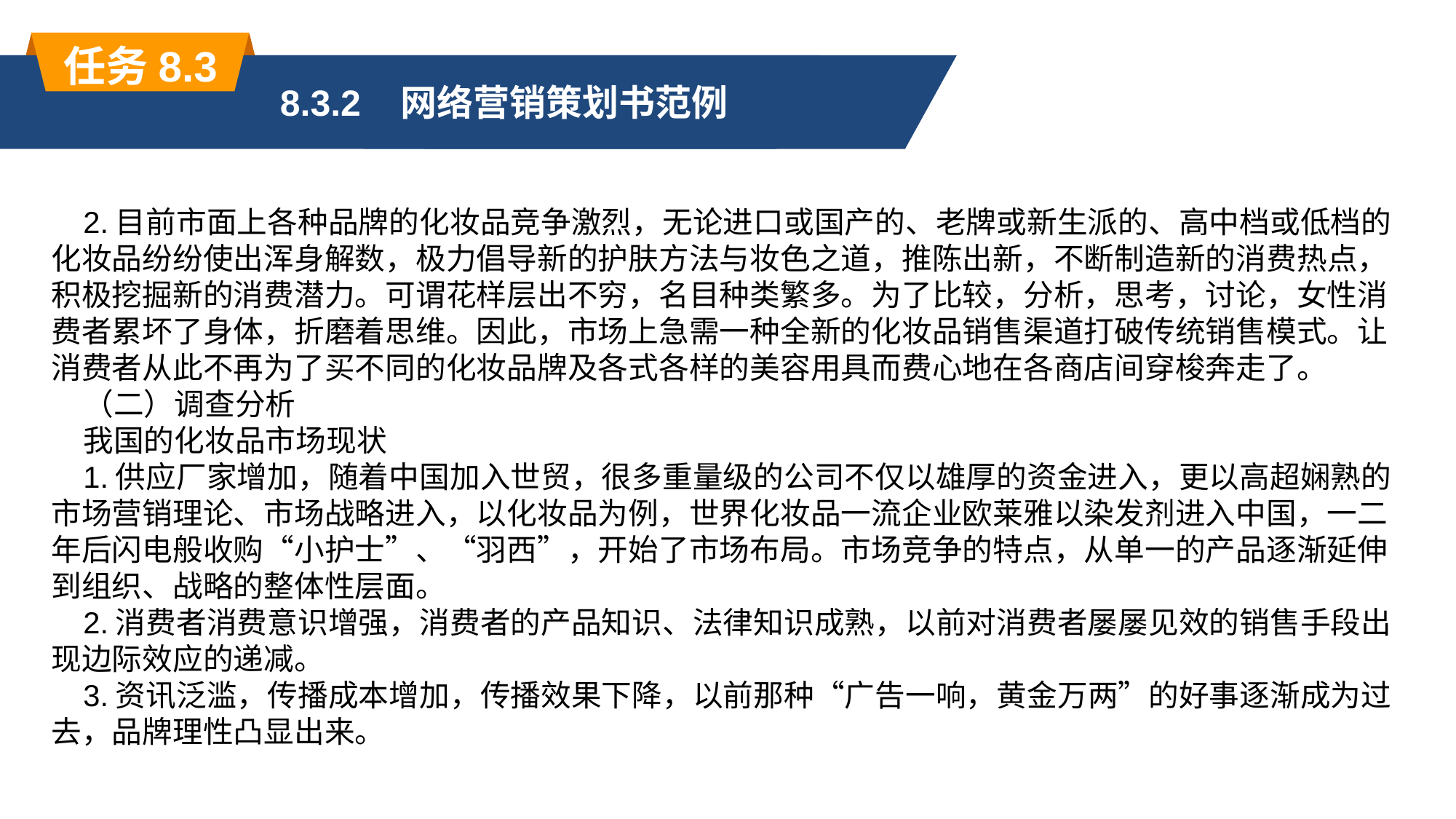

任务8.3
HUANXIANG PPT

单击此处添加标题文本内容
8.3.2   网络营销策划书范例

2.目前市面上各种品牌的化妆品竞争激烈，无论进口或国产的、老牌或新生派的、高中档或低档的化妆品纷纷使出浑身解数，极力倡导新的护肤方法与妆色之道，推陈出新，不断制造新的消费热点，积极挖掘新的消费潜力。可谓花样层出不穷，名目种类繁多。为了比较，分析，思考，讨论，女性消费者累坏了身体，折磨着思维。因此，市场上急需一种全新的化妆品销售渠道打破传统销售模式。让消费者从此不再为了买不同的化妆品牌及各式各样的美容用具而费心地在各商店间穿梭奔走了。
（二）调查分析
我国的化妆品市场现状
1.供应厂家增加，随着中国加入世贸，很多重量级的公司不仅以雄厚的资金进入，更以高超娴熟的市场营销理论、市场战略进入，以化妆品为例，世界化妆品一流企业欧莱雅以染发剂进入中国，一二年后闪电般收购“小护士”、“羽西”，开始了市场布局。市场竞争的特点，从单一的产品逐渐延伸到组织、战略的整体性层面。
2.消费者消费意识增强，消费者的产品知识、法律知识成熟，以前对消费者屡屡见效的销售手段出现边际效应的递减。
3.资讯泛滥，传播成本增加，传播效果下降，以前那种“广告一响，黄金万两”的好事逐渐成为过去，品牌理性凸显出来。